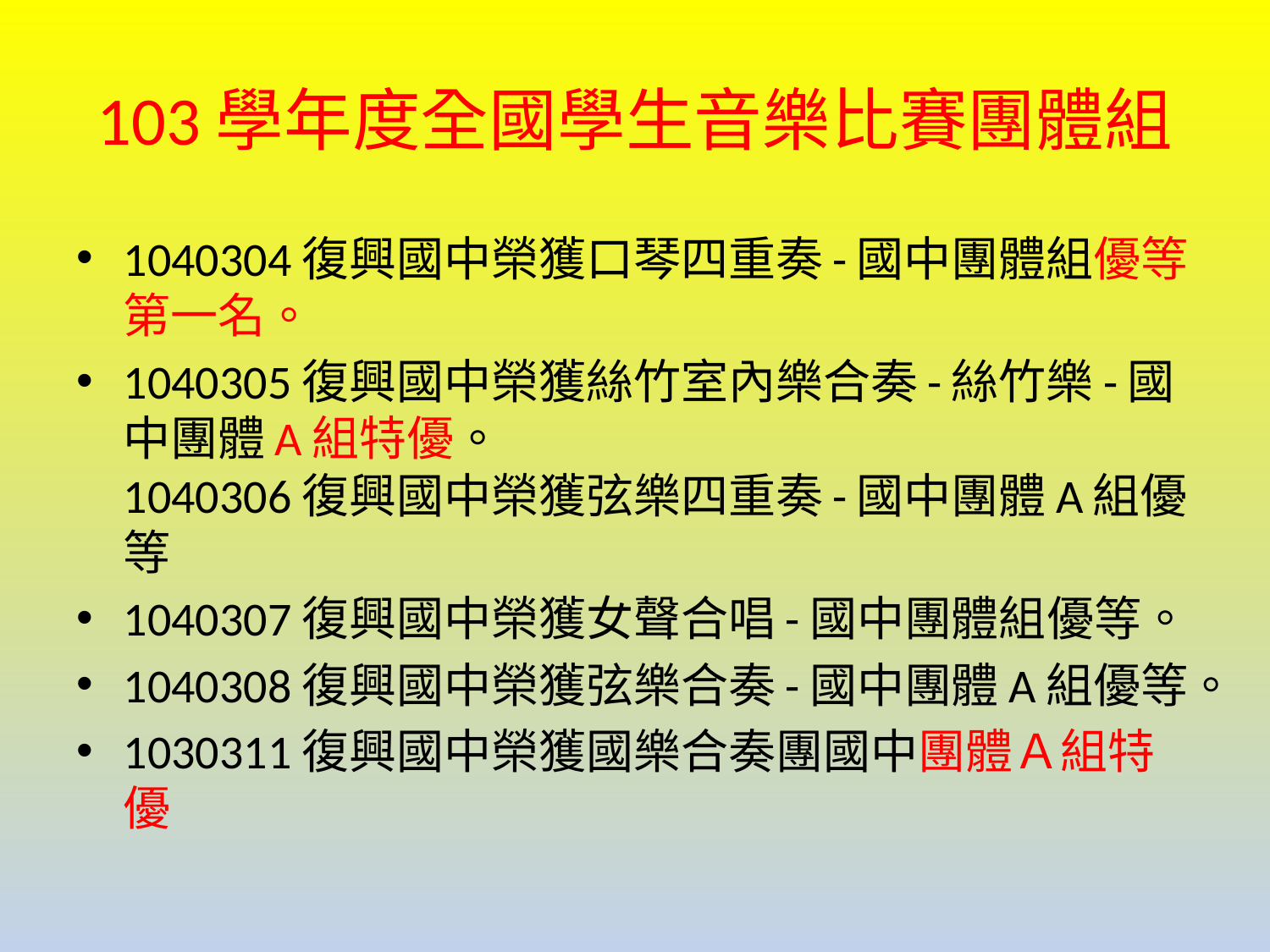

# 103學年度全國學生音樂比賽團體組
1040304復興國中榮獲口琴四重奏-國中團體組優等第一名。
1040305復興國中榮獲絲竹室內樂合奏-絲竹樂-國中團體A組特優。
1040306復興國中榮獲弦樂四重奏-國中團體A組優等
1040307復興國中榮獲女聲合唱-國中團體組優等。
1040308復興國中榮獲弦樂合奏-國中團體A組優等。
1030311復興國中榮獲國樂合奏團國中團體Ａ組特優